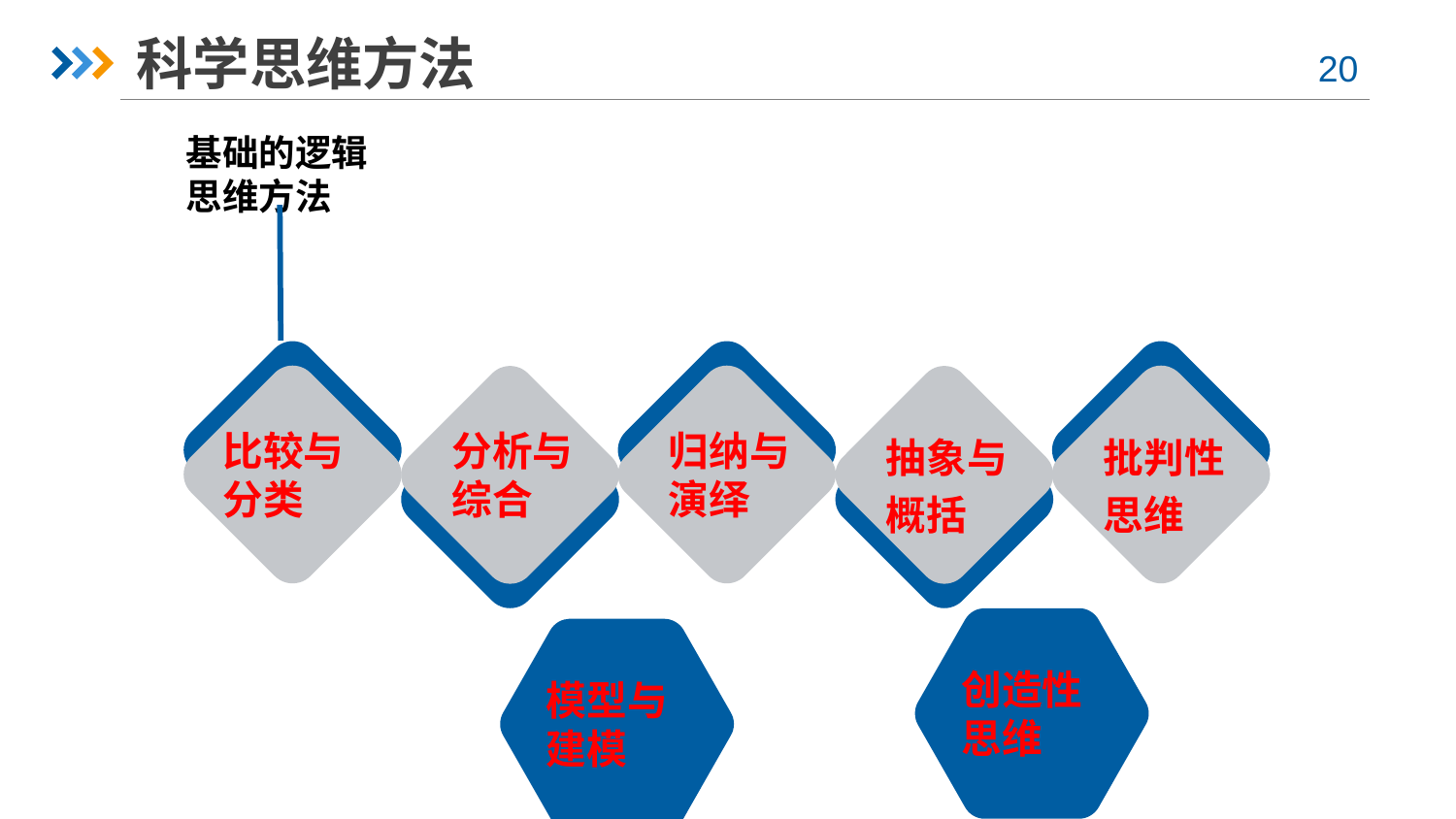

科学思维方法
基础的逻辑思维方法

比较与分类
分析与综合
抽象与
概括
批判性
思维
归纳与演绎

创造性思维
模型与建模